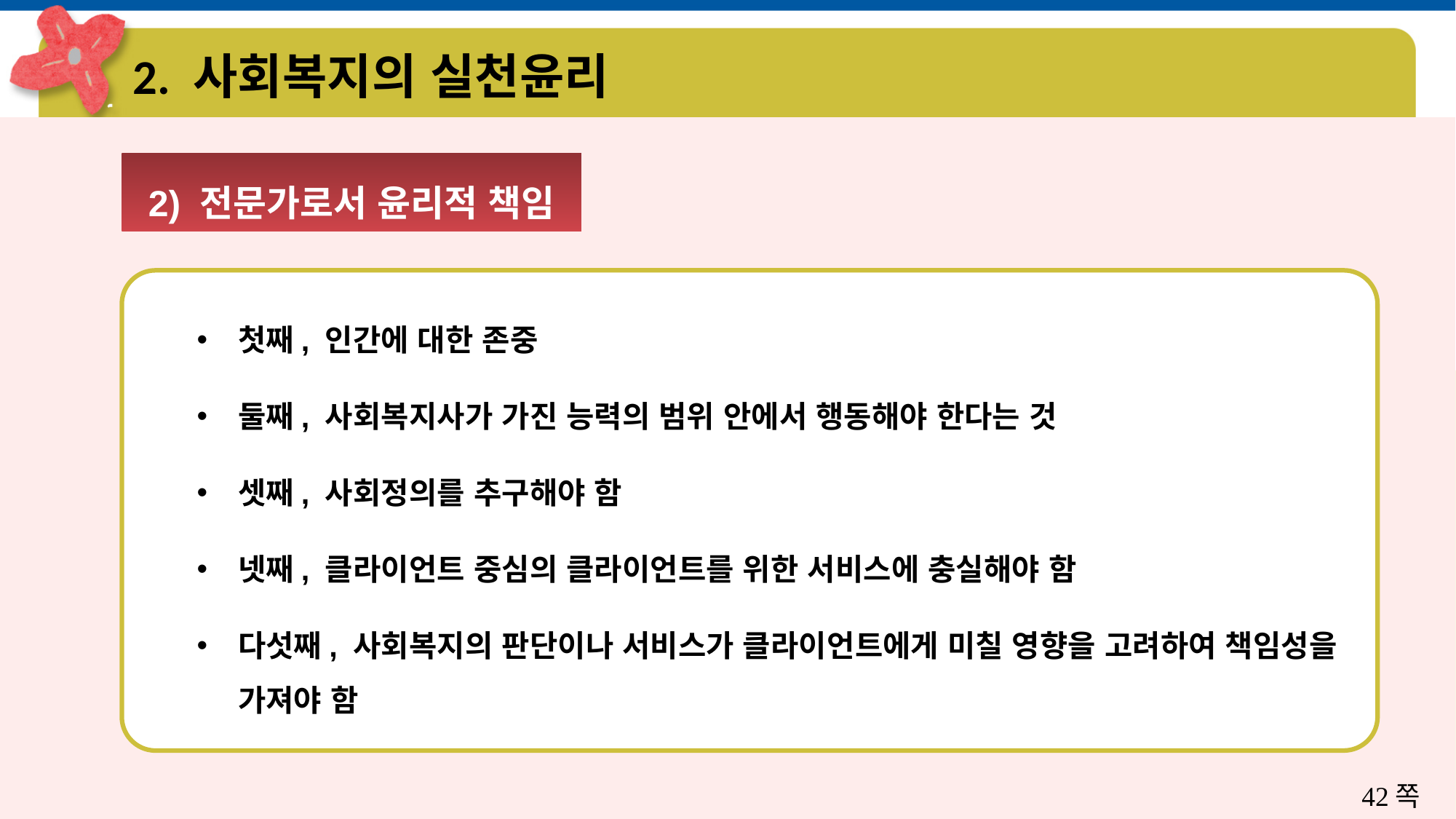

# 2. 사회복지의 실천윤리

2) 전문가로서 윤리적 책임
첫째, 인간에 대한 존중

둘째, 사회복지사가 가진 능력의 범위 안에서 행동해야 한다는 것

셋째, 사회정의를 추구해야 함

넷째, 클라이언트 중심의 클라이언트를 위한 서비스에 충실해야 함

다섯째, 사회복지의 판단이나 서비스가 클라이언트에게 미칠 영향을 고려하여 책임성을 가져야 함
42쪽